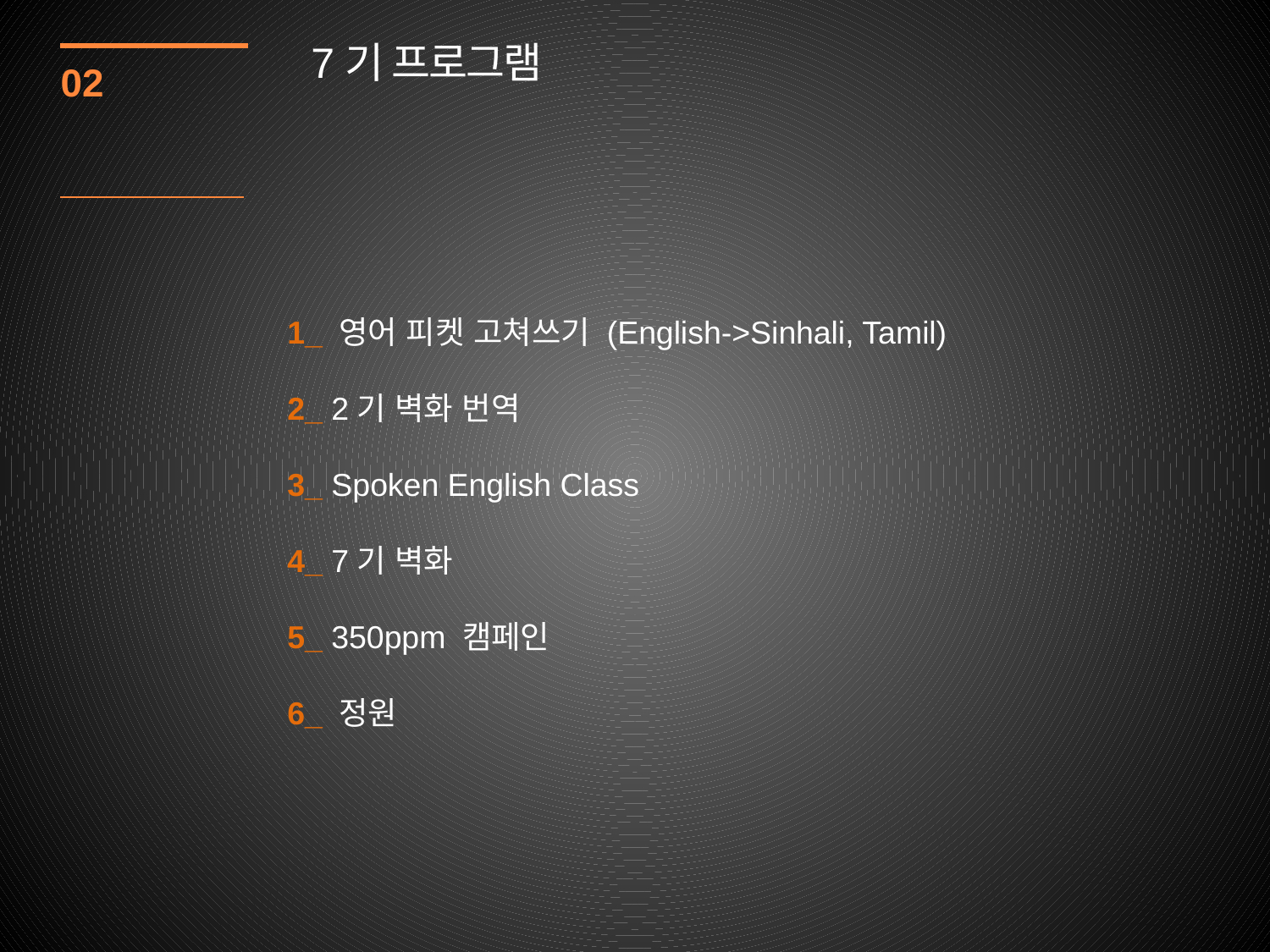

7기 프로그램
02
1_ 영어 피켓 고쳐쓰기 (English->Sinhali, Tamil)

2_ 2기 벽화 번역

3_ Spoken English Class

4_ 7기 벽화

5_ 350ppm 캠페인

6_ 정원